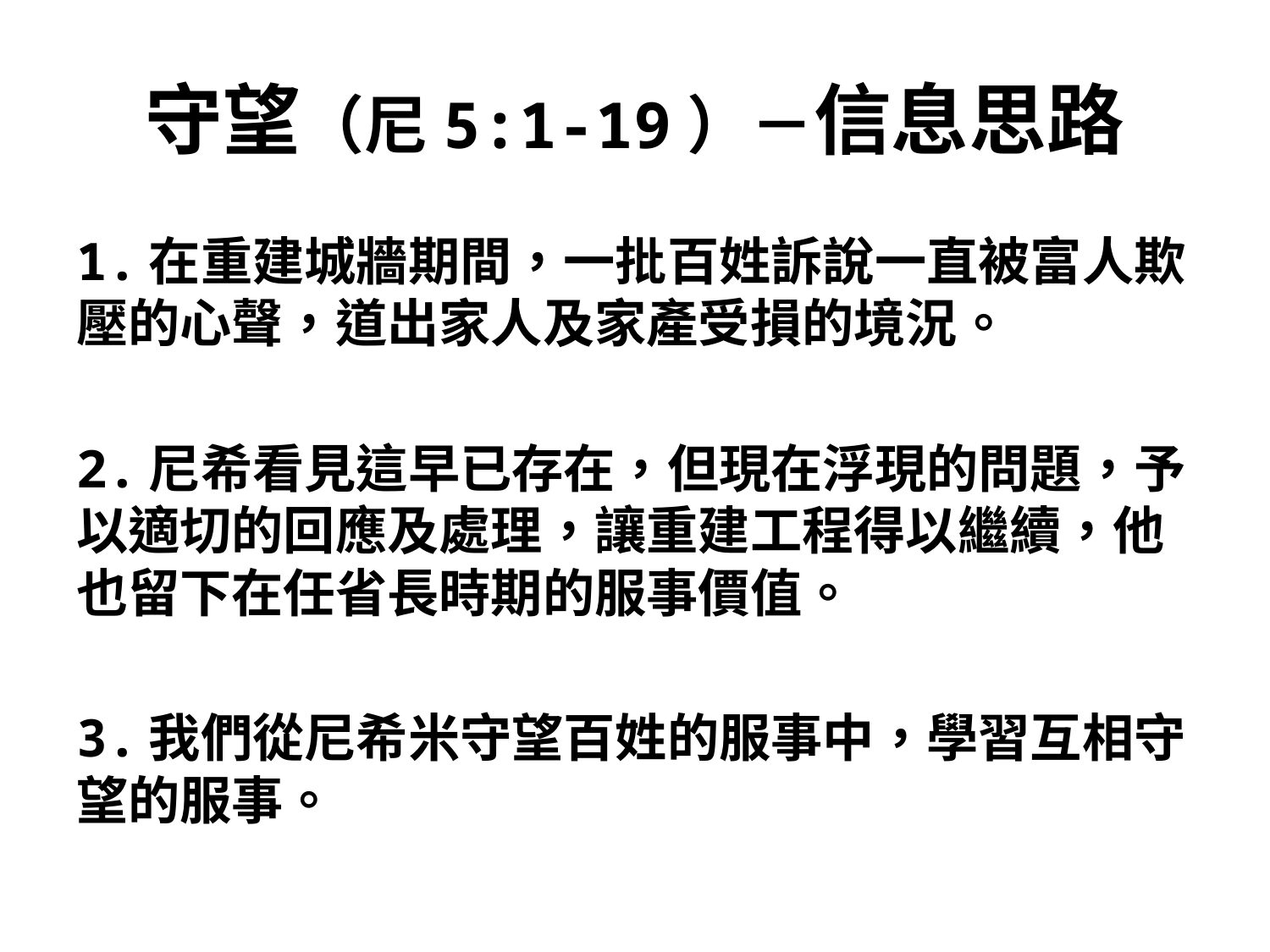

# 守望（尼5:1-19）－信息思路
1.在重建城牆期間，一批百姓訴說一直被富人欺壓的心聲，道出家人及家產受損的境況。

2.尼希看見這早已存在，但現在浮現的問題，予以適切的回應及處理，讓重建工程得以繼續，他也留下在任省長時期的服事價值。

3.我們從尼希米守望百姓的服事中，學習互相守望的服事。